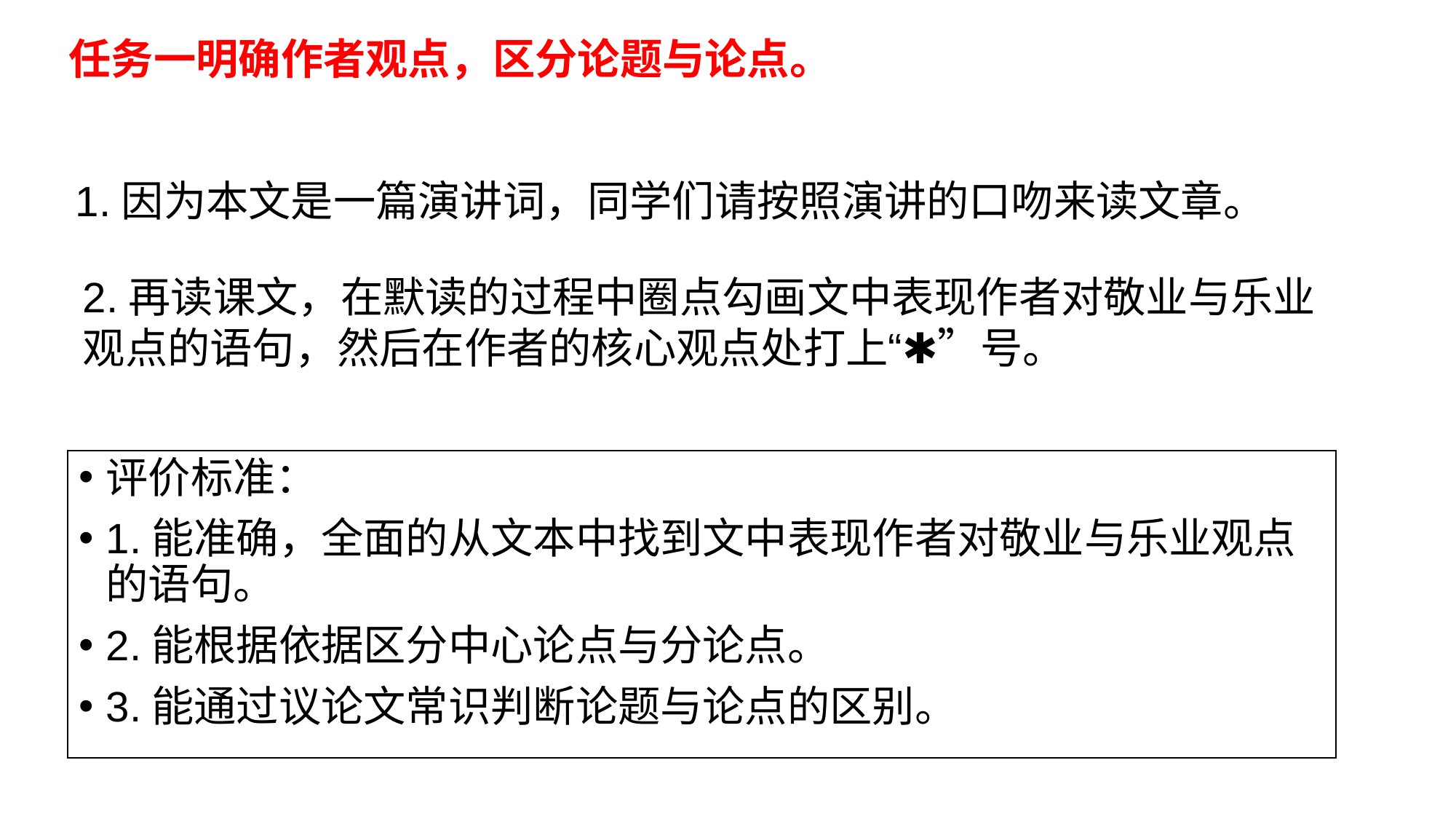

任务一明确作者观点，区分论题与论点。

1.因为本文是一篇演讲词，同学们请按照演讲的口吻来读文章。
# 2.再读课文，在默读的过程中圈点勾画文中表现作者对敬业与乐业观点的语句，然后在作者的核心观点处打上“✱”号。
评价标准：
1.能准确，全面的从文本中找到文中表现作者对敬业与乐业观点的语句。
2.能根据依据区分中心论点与分论点。
3.能通过议论文常识判断论题与论点的区别。